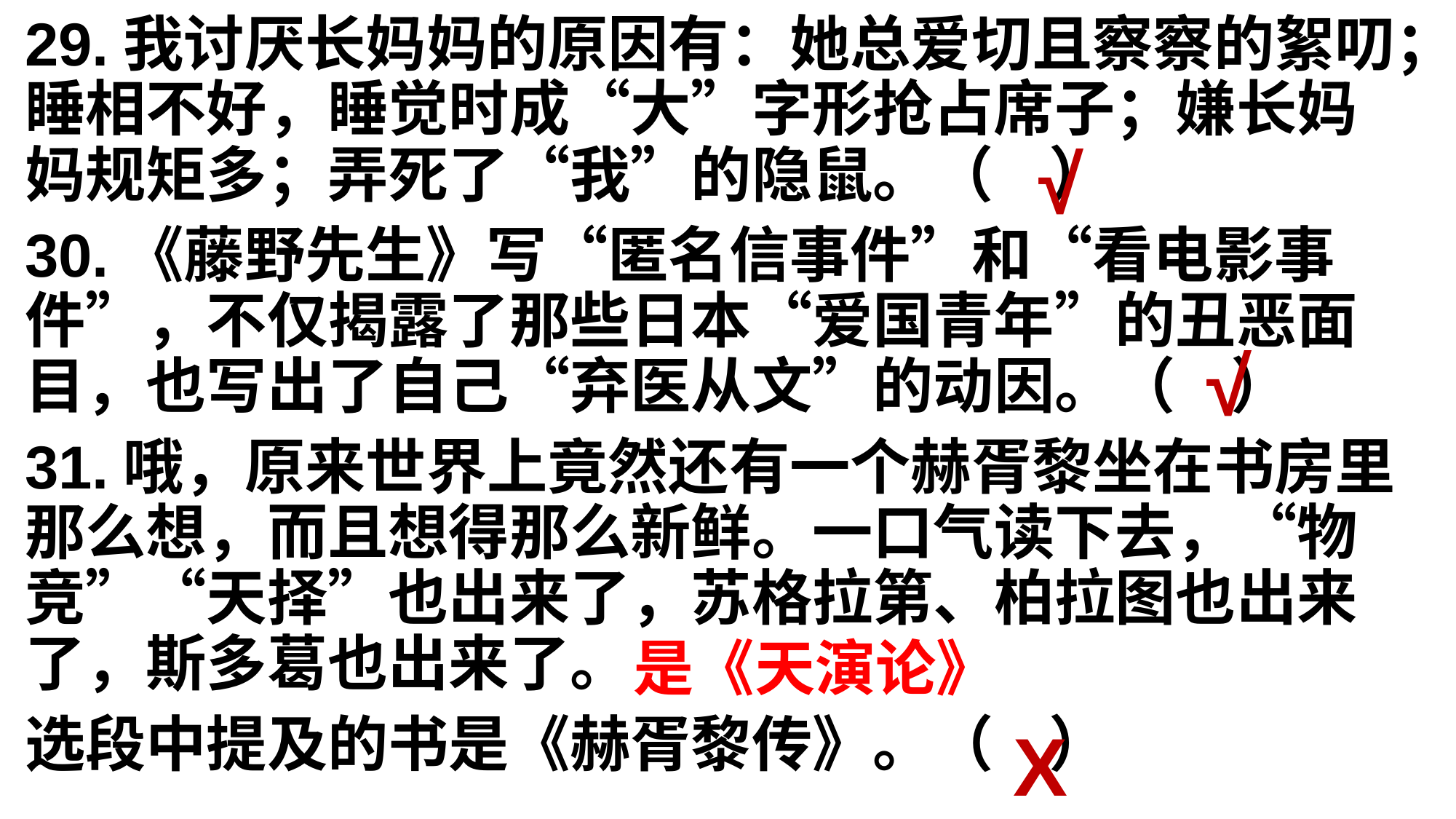

29.我讨厌长妈妈的原因有：她总爱切且察察的絮叨；睡相不好，睡觉时成“大”字形抢占席子；嫌长妈妈规矩多；弄死了“我”的隐鼠。（    ）
30.《藤野先生》写“匿名信事件”和“看电影事件”，不仅揭露了那些日本“爱国青年”的丑恶面目，也写出了自己“弃医从文”的动因。（    ）
31.哦，原来世界上竟然还有一个赫胥黎坐在书房里那么想，而且想得那么新鲜。一口气读下去，“物竞”“天择”也出来了，苏格拉第、柏拉图也出来了，斯多葛也出来了。
选段中提及的书是《赫胥黎传》。（    ）

√
√
是《天演论》
X